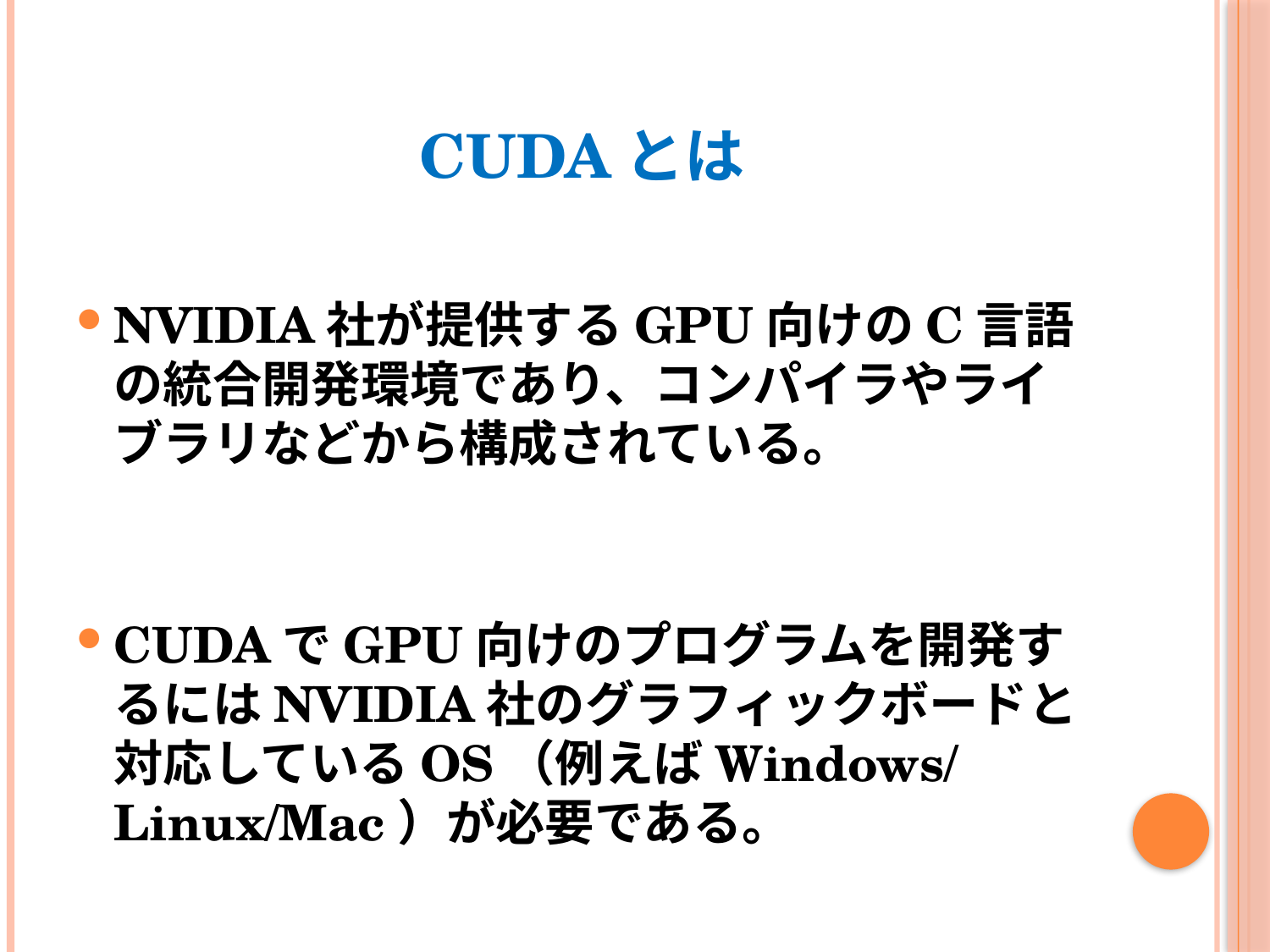

# CUDAとは

NVIDIA社が提供するGPU向けのC言語の統合開発環境であり、コンパイラやライブラリなどから構成されている。

CUDAでGPU向けのプログラムを開発するにはNVIDIA社のグラフィックボードと対応しているOS（例えばWindows/Linux/Mac）が必要である。